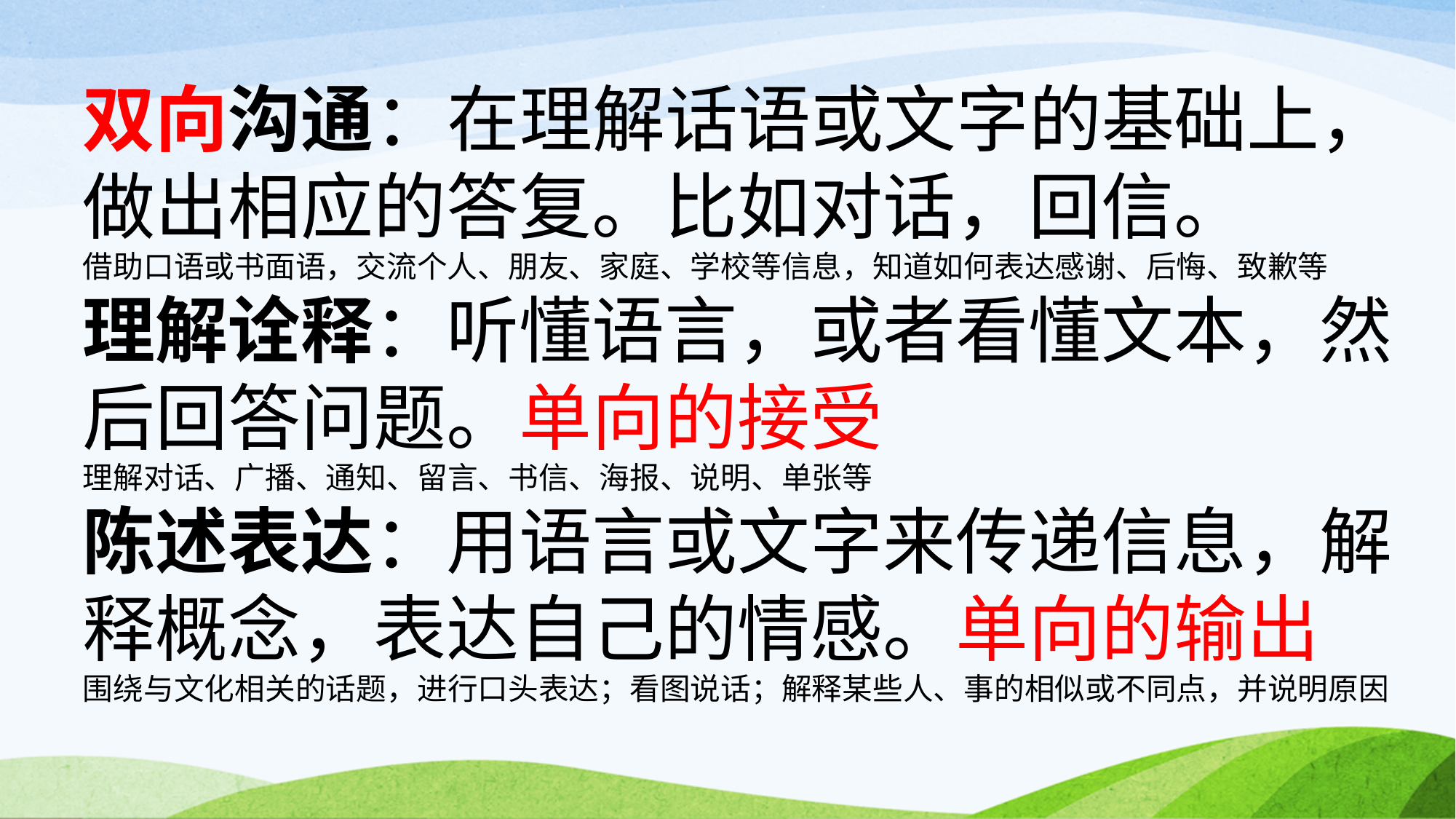

双向沟通：在理解话语或文字的基础上，做出相应的答复。比如对话，回信。
借助口语或书面语，交流个人、朋友、家庭、学校等信息，知道如何表达感谢、后悔、致歉等
理解诠释：听懂语言，或者看懂文本，然后回答问题。单向的接受
理解对话、广播、通知、留言、书信、海报、说明、单张等
陈述表达：用语言或文字来传递信息，解释概念，表达自己的情感。单向的输出
围绕与文化相关的话题，进行口头表达；看图说话；解释某些人、事的相似或不同点，并说明原因